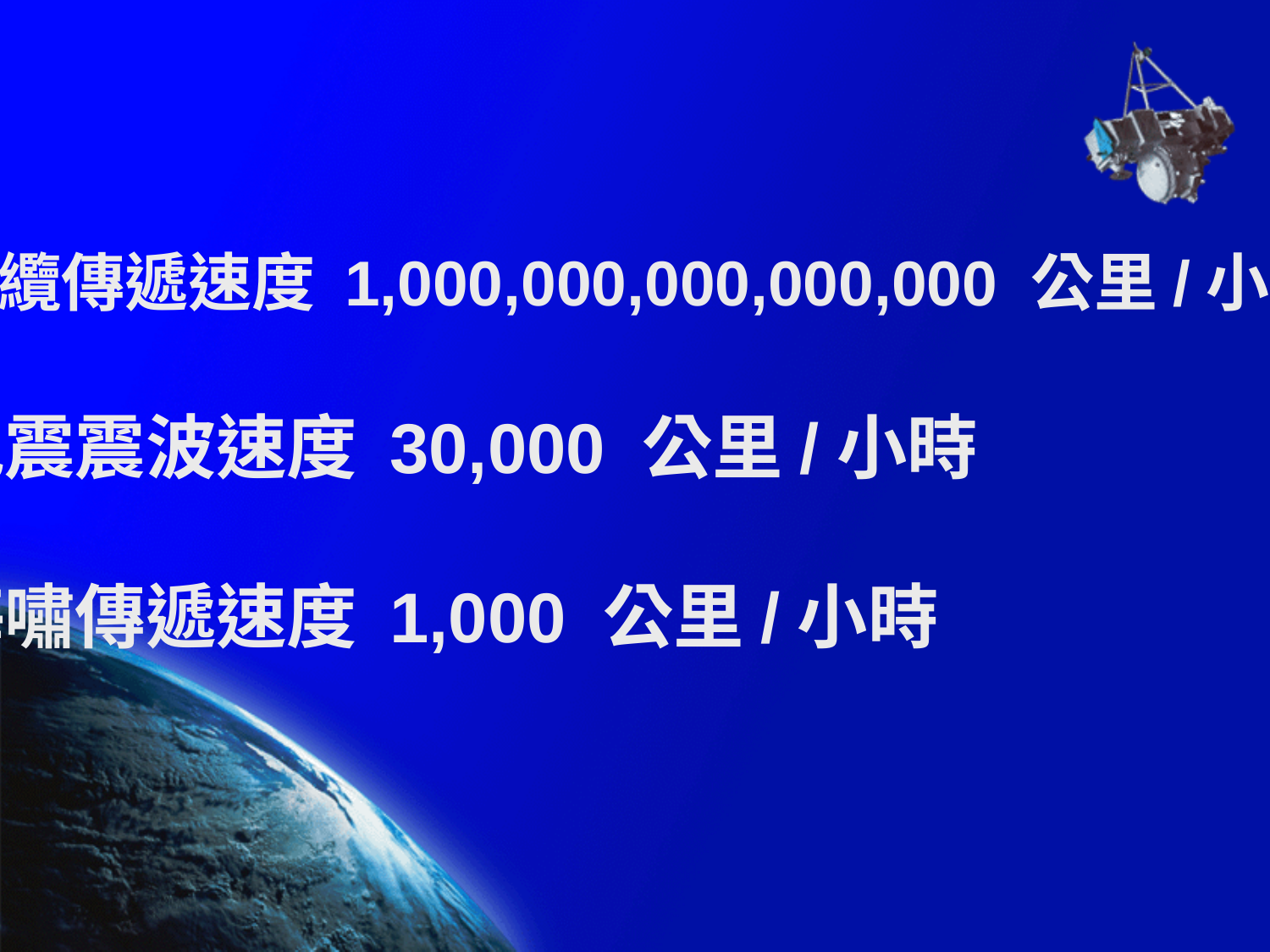

電纜傳遞速度 1,000,000,000,000,000 公里/小時

地震震波速度 30,000 公里/小時

海嘯傳遞速度 1,000 公里/小時